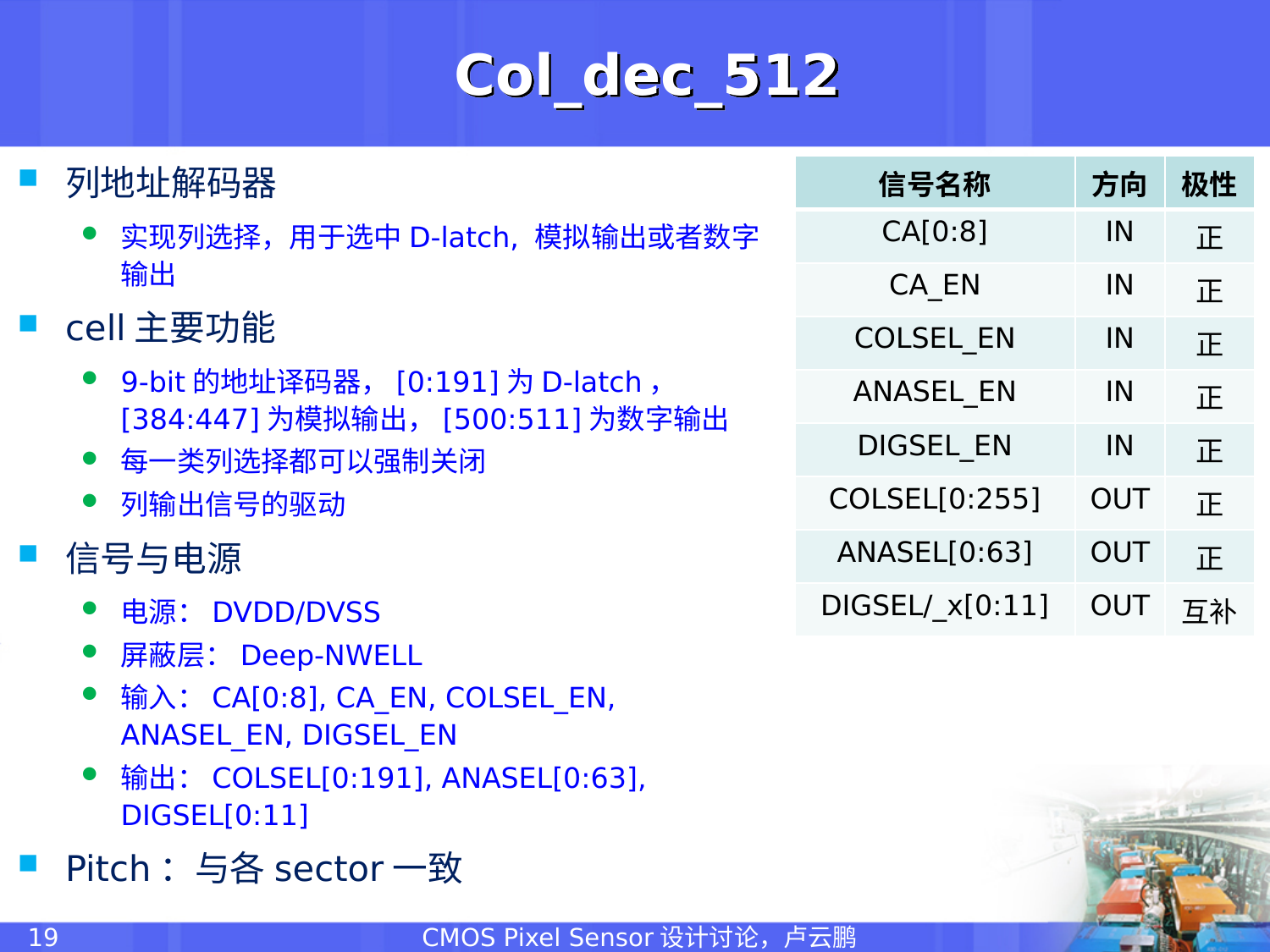

# Col_dec_512
列地址解码器
实现列选择，用于选中D-latch, 模拟输出或者数字输出
cell主要功能
9-bit的地址译码器，[0:191]为D-latch，[384:447]为模拟输出，[500:511]为数字输出
每一类列选择都可以强制关闭
列输出信号的驱动
信号与电源
电源：DVDD/DVSS
屏蔽层：Deep-NWELL
输入：CA[0:8], CA_EN, COLSEL_EN, ANASEL_EN, DIGSEL_EN
输出：COLSEL[0:191], ANASEL[0:63], DIGSEL[0:11]
Pitch：与各sector一致
| 信号名称 | 方向 | 极性 |
| --- | --- | --- |
| CA[0:8] | IN | 正 |
| CA\_EN | IN | 正 |
| COLSEL\_EN | IN | 正 |
| ANASEL\_EN | IN | 正 |
| DIGSEL\_EN | IN | 正 |
| COLSEL[0:255] | OUT | 正 |
| ANASEL[0:63] | OUT | 正 |
| DIGSEL/\_x[0:11] | OUT | 互补 |
CMOS Pixel Sensor设计讨论，卢云鹏
19